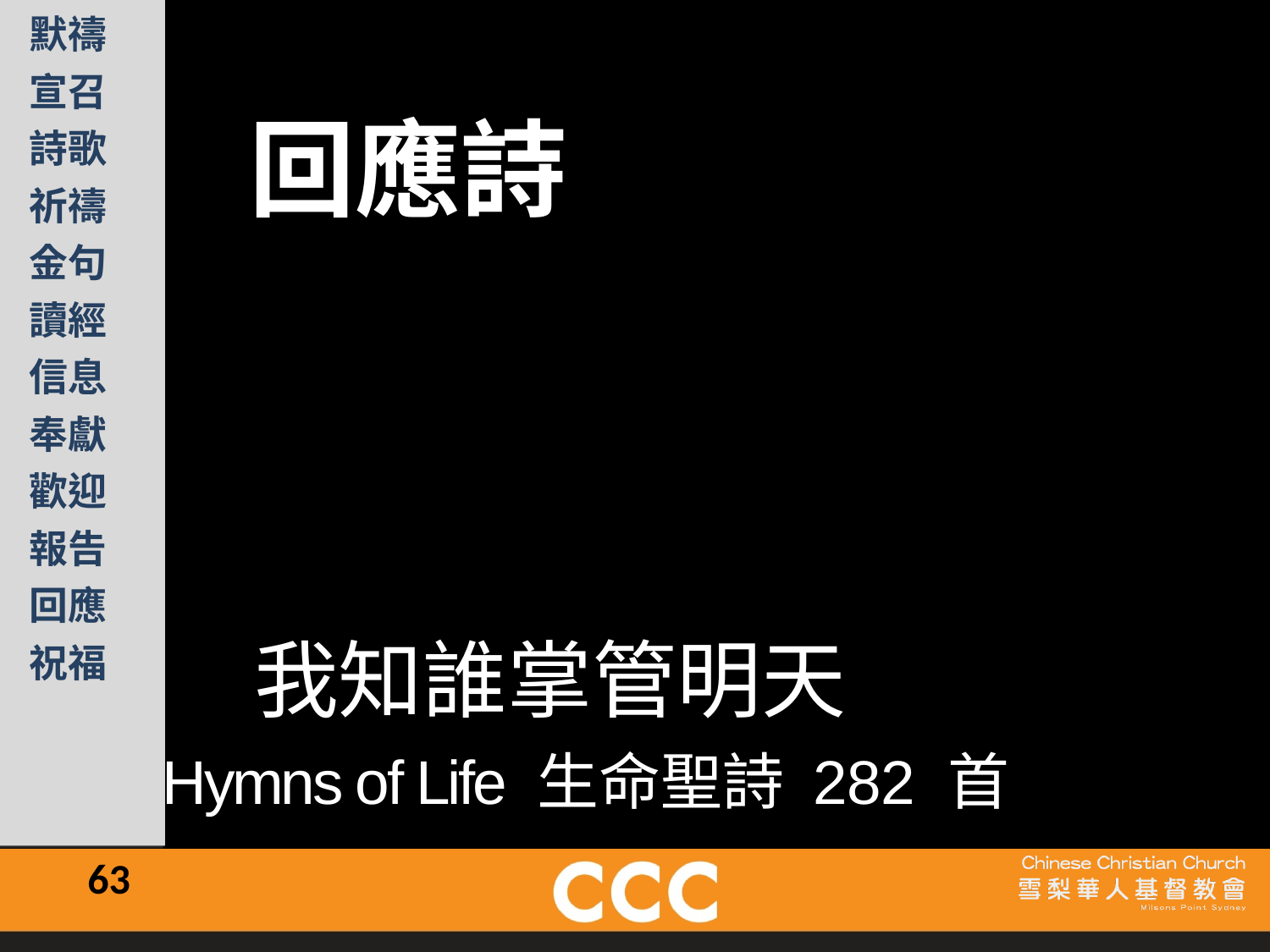

回應詩
我知誰掌管明天
Hymns of Life 生命聖詩 282 首
63